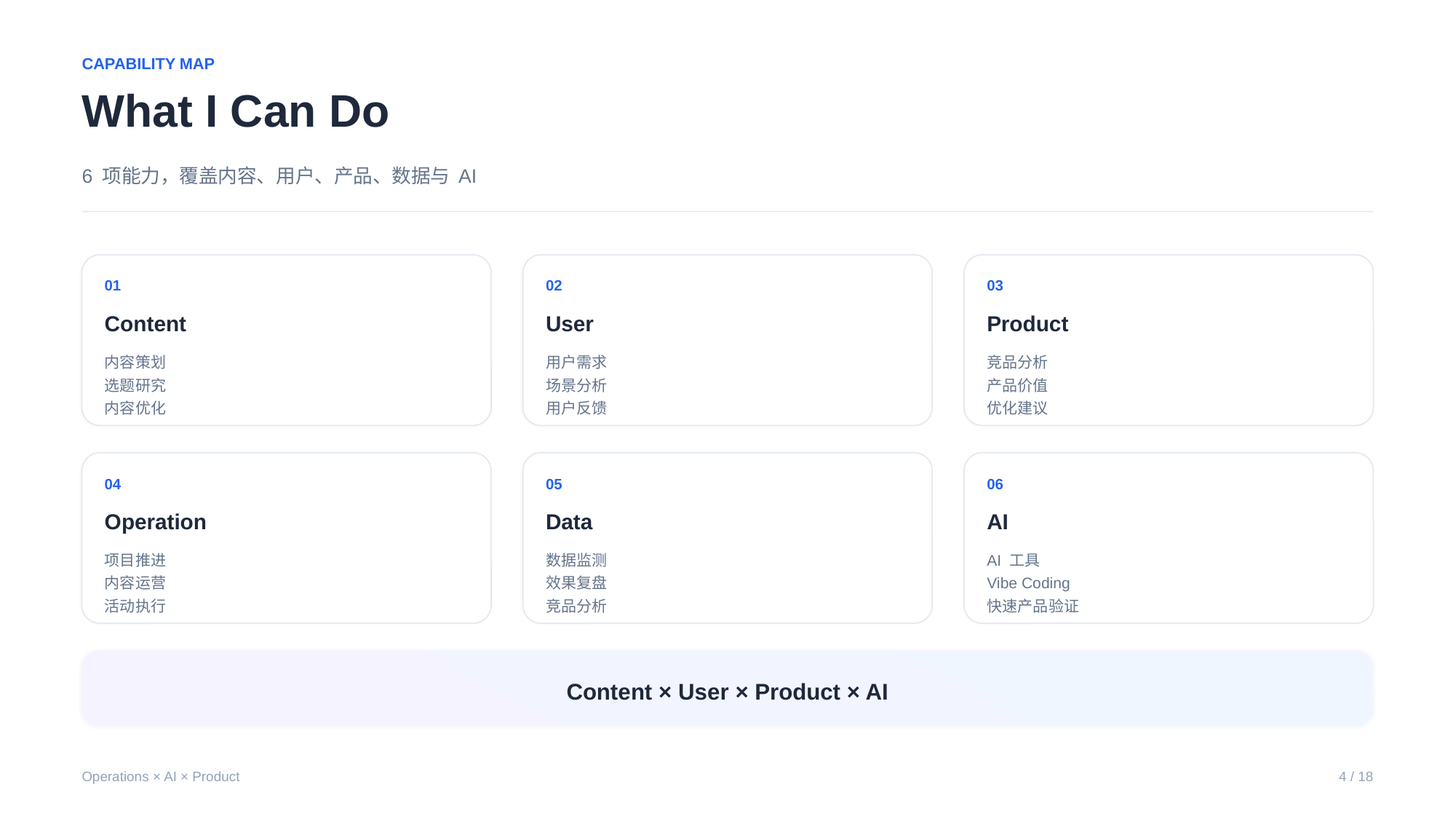

CAPABILITY MAP
What I Can Do
6 项能力，覆盖内容、用户、产品、数据与 AI

01
02
03
Content
User
Product
内容策划
选题研究
内容优化
用户需求
场景分析
用户反馈
竞品分析
产品价值
优化建议

04
05
06
Operation
Data
AI
项目推进
内容运营
活动执行
数据监测
效果复盘
竞品分析
AI 工具
Vibe Coding
快速产品验证

Content × User × Product × AI
Operations × AI × Product
4 / 18